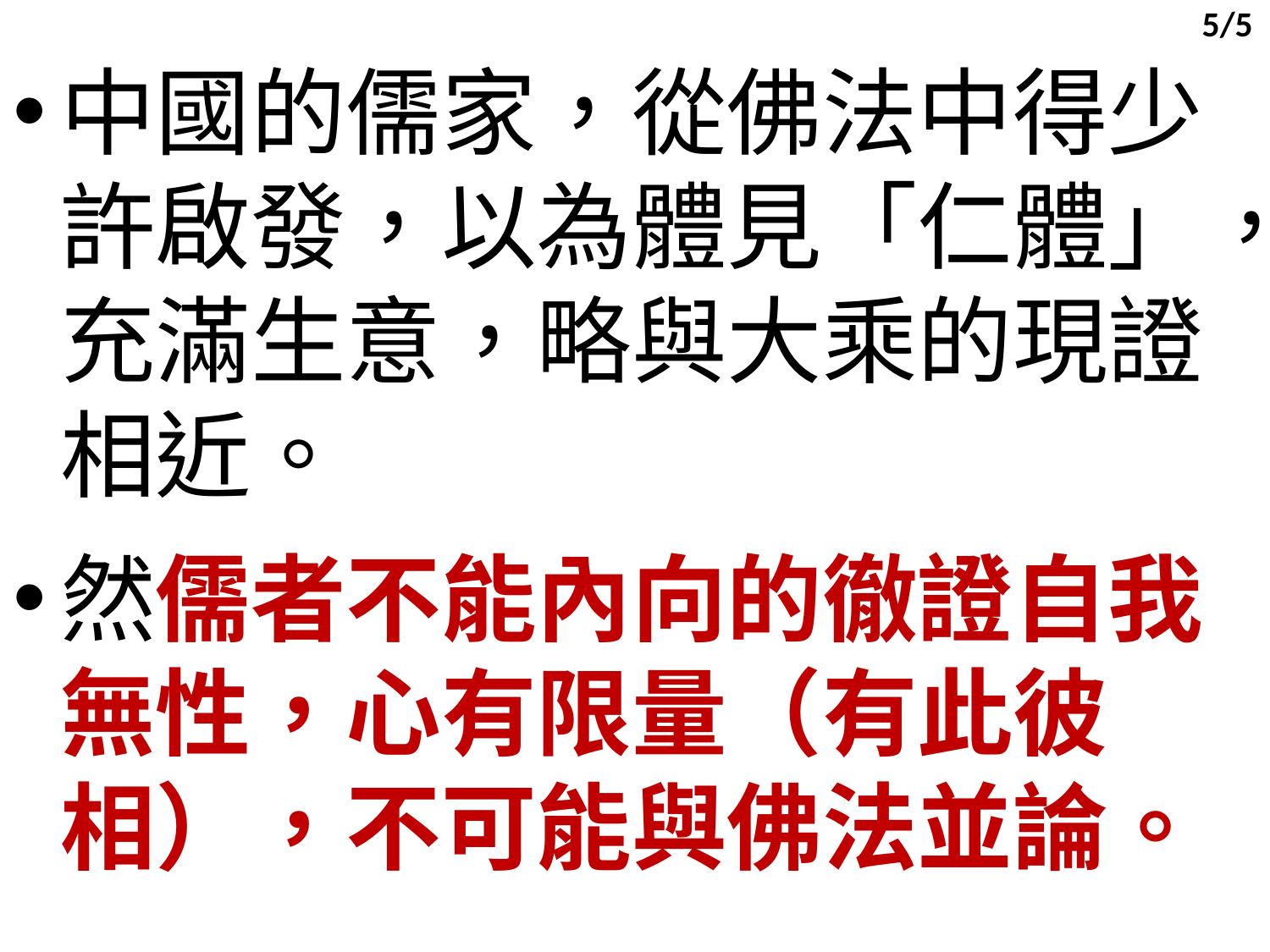

5/5
中國的儒家，從佛法中得少許啟發，以為體見「仁體」，充滿生意，略與大乘的現證相近。
然儒者不能內向的徹證自我無性，心有限量（有此彼相），不可能與佛法並論。